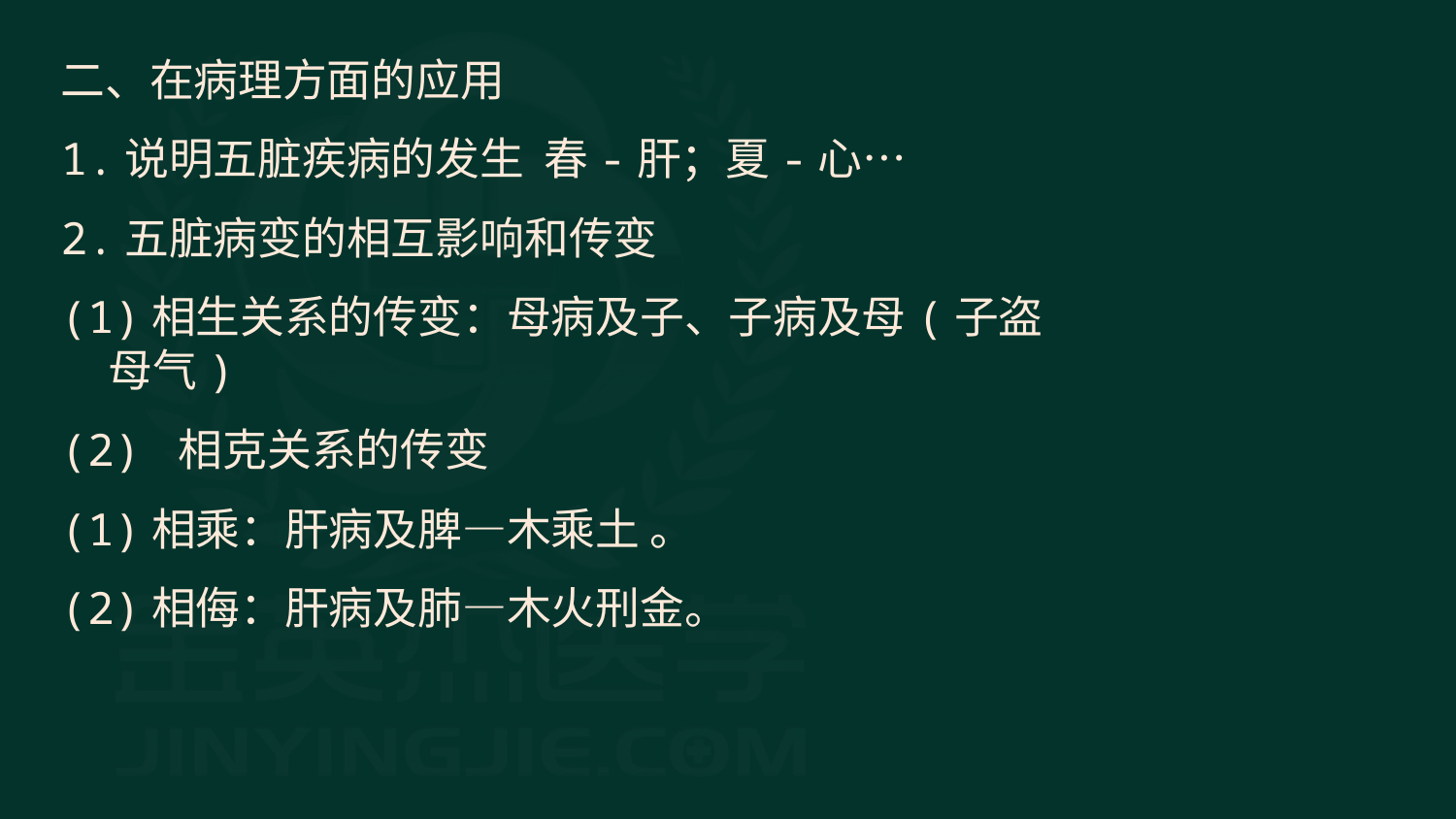

二、在病理方面的应用
1.说明五脏疾病的发生  春-肝；夏-心…
2.五脏病变的相互影响和传变
(1)相生关系的传变：母病及子、子病及母(子盗母气)
(2) 相克关系的传变
(1)相乘：肝病及脾—木乘土 。
(2)相侮：肝病及肺—木火刑金。